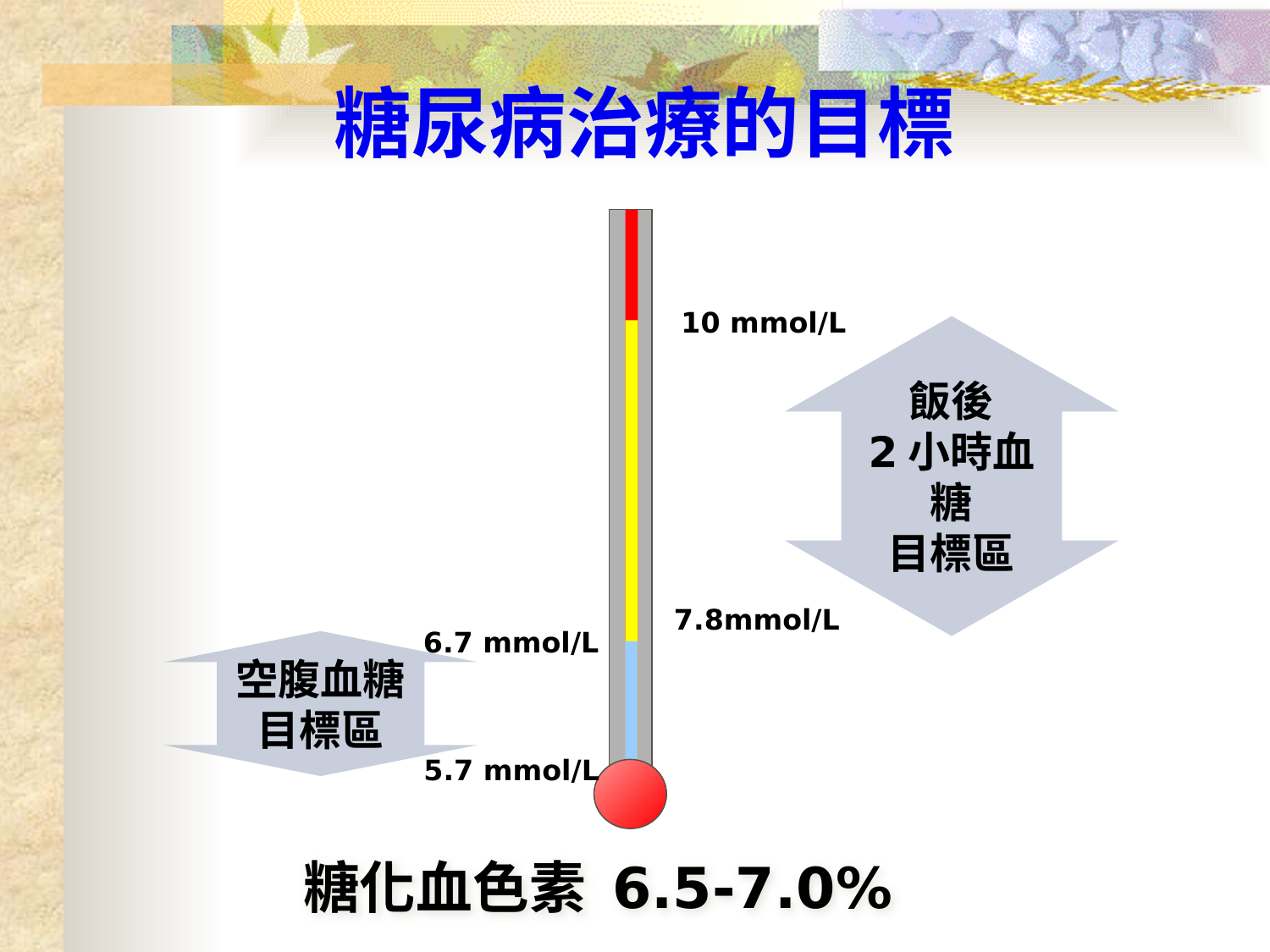

# 糖尿病治療的目標

10 mmol/L
7.8mmol/L
6.7 mmol/L
5.7 mmol/L

飯後
2小時血糖
目標區
空腹血糖
目標區
糖化血色素 6.5-7.0%